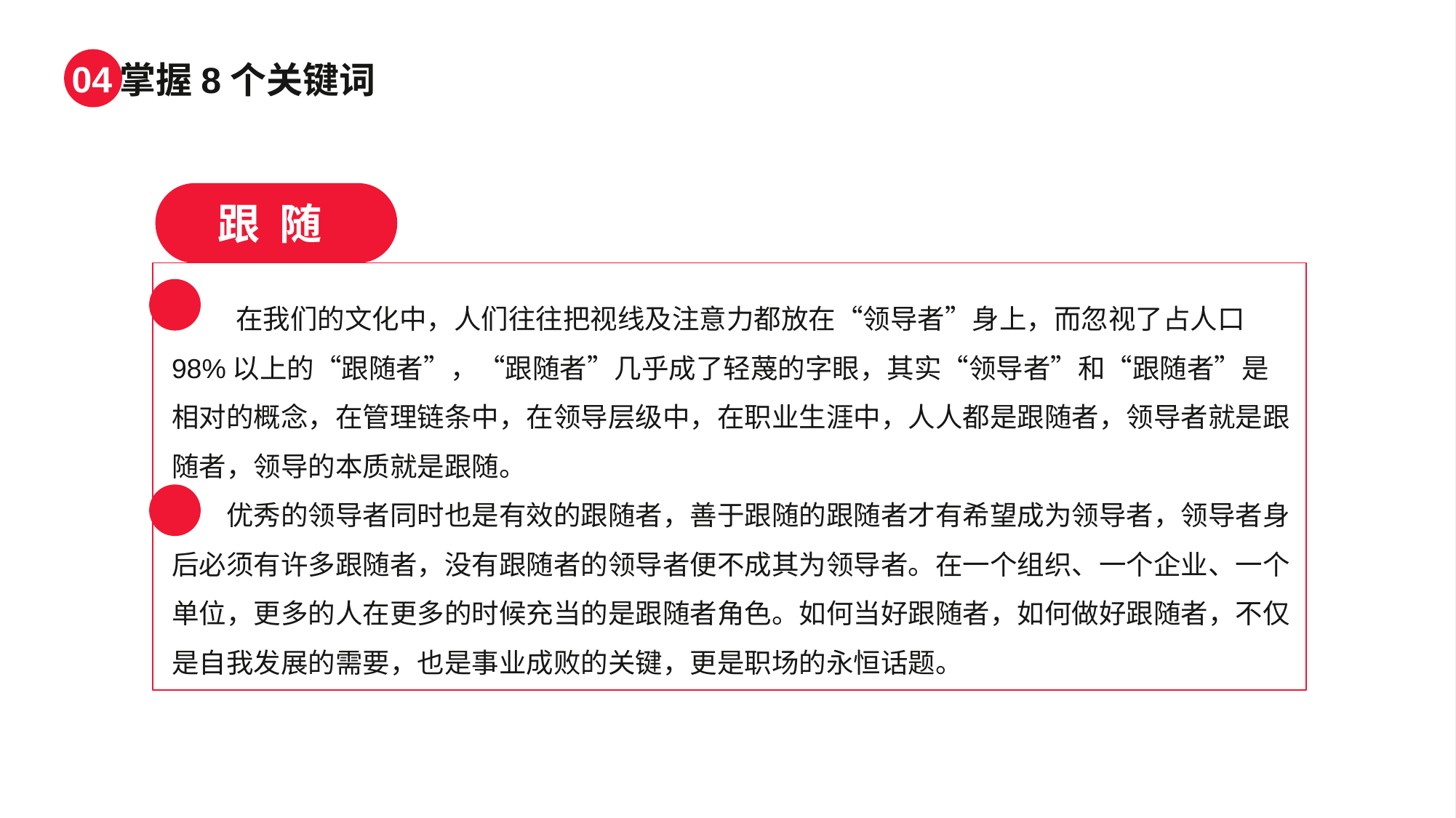

跟  随

 在我们的文化中，人们往往把视线及注意力都放在“领导者”身上，而忽视了占人口98%以上的“跟随者”，“跟随者”几乎成了轻蔑的字眼，其实“领导者”和“跟随者”是相对的概念，在管理链条中，在领导层级中，在职业生涯中，人人都是跟随者，领导者就是跟随者，领导的本质就是跟随。
优秀的领导者同时也是有效的跟随者，善于跟随的跟随者才有希望成为领导者，领导者身后必须有许多跟随者，没有跟随者的领导者便不成其为领导者。在一个组织、一个企业、一个单位，更多的人在更多的时候充当的是跟随者角色。如何当好跟随者，如何做好跟随者，不仅是自我发展的需要，也是事业成败的关键，更是职场的永恒话题。